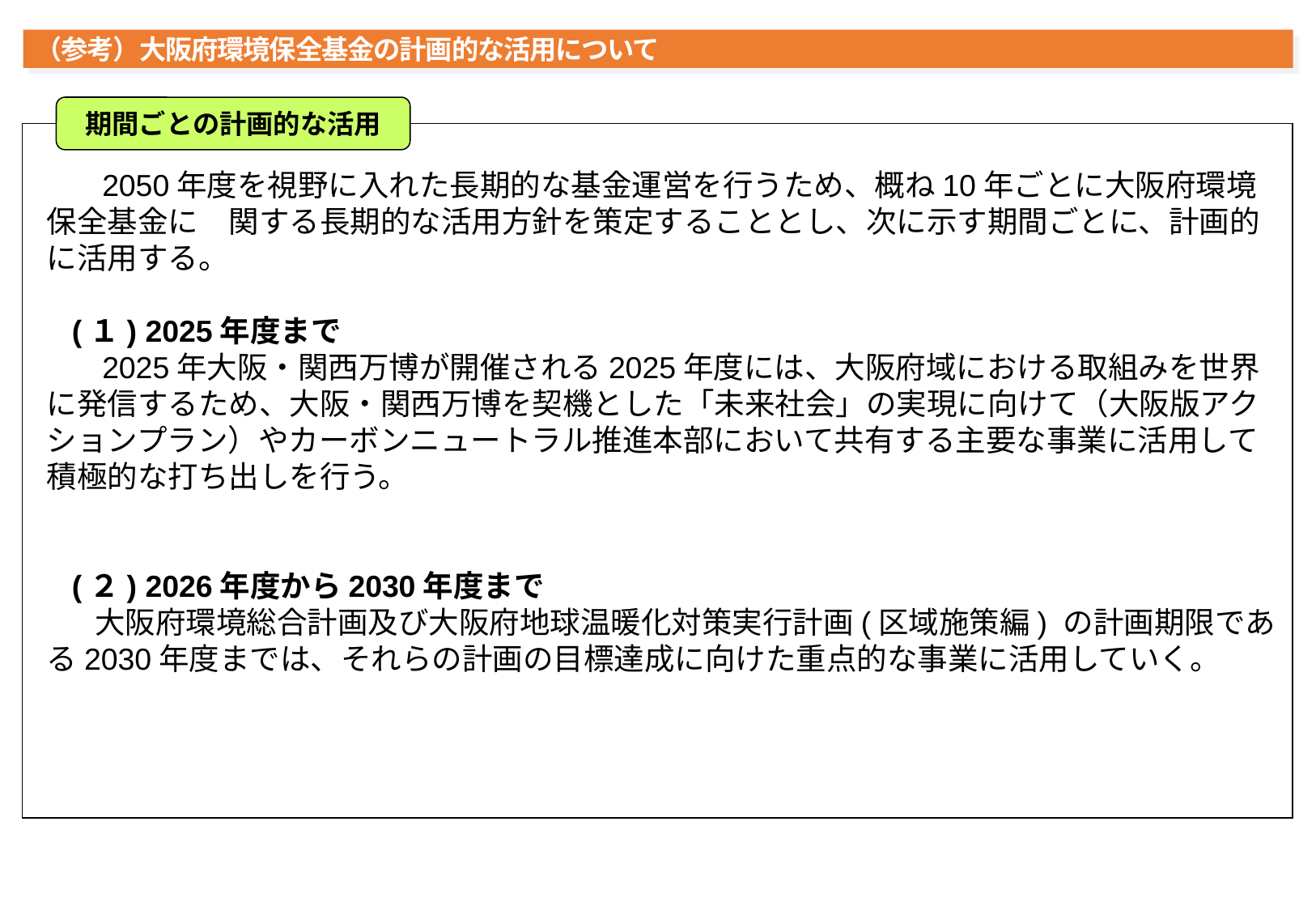

（参考）大阪府環境保全基金の計画的な活用について
期間ごとの計画的な活用

　　2050年度を視野に入れた長期的な基金運営を行うため、概ね10年ごとに大阪府環境保全基金に　関する長期的な活用方針を策定することとし、次に示す期間ごとに、計画的に活用する。

　(１) 2025年度まで
　　2025年大阪・関西万博が開催される2025年度には、大阪府域における取組みを世界に発信するため、大阪・関西万博を契機とした「未来社会」の実現に向けて（大阪版アクションプラン）やカーボンニュートラル推進本部において共有する主要な事業に活用して積極的な打ち出しを行う。

　(２) 2026年度から2030年度まで
　　大阪府環境総合計画及び大阪府地球温暖化対策実行計画(区域施策編) の計画期限である2030年度までは、それらの計画の目標達成に向けた重点的な事業に活用していく。